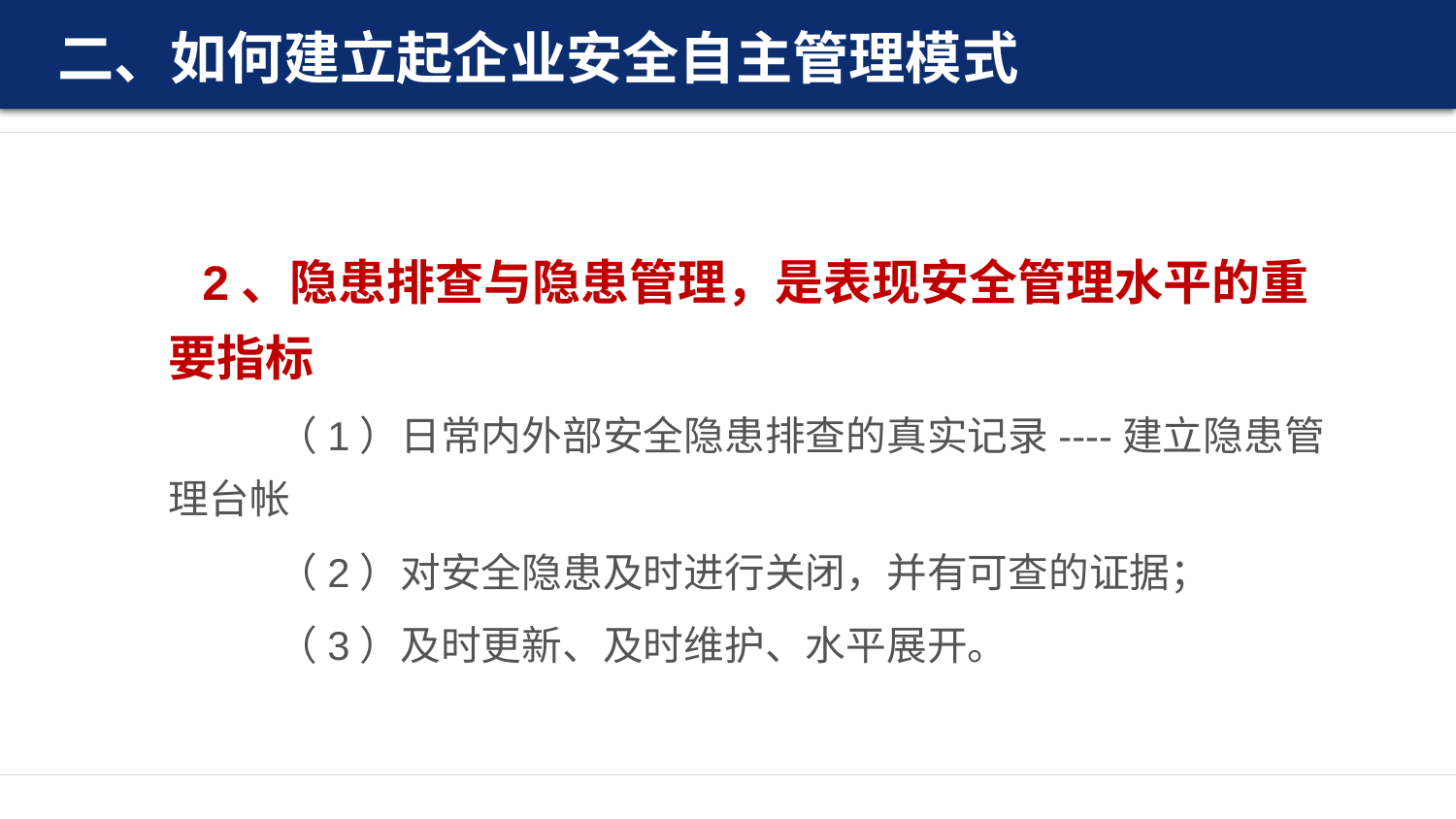

二、如何建立起企业安全自主管理模式
   2、隐患排查与隐患管理，是表现安全管理水平的重要指标
           （1）日常内外部安全隐患排查的真实记录----建立隐患管理台帐
           （2）对安全隐患及时进行关闭，并有可查的证据；
           （3）及时更新、及时维护、水平展开。